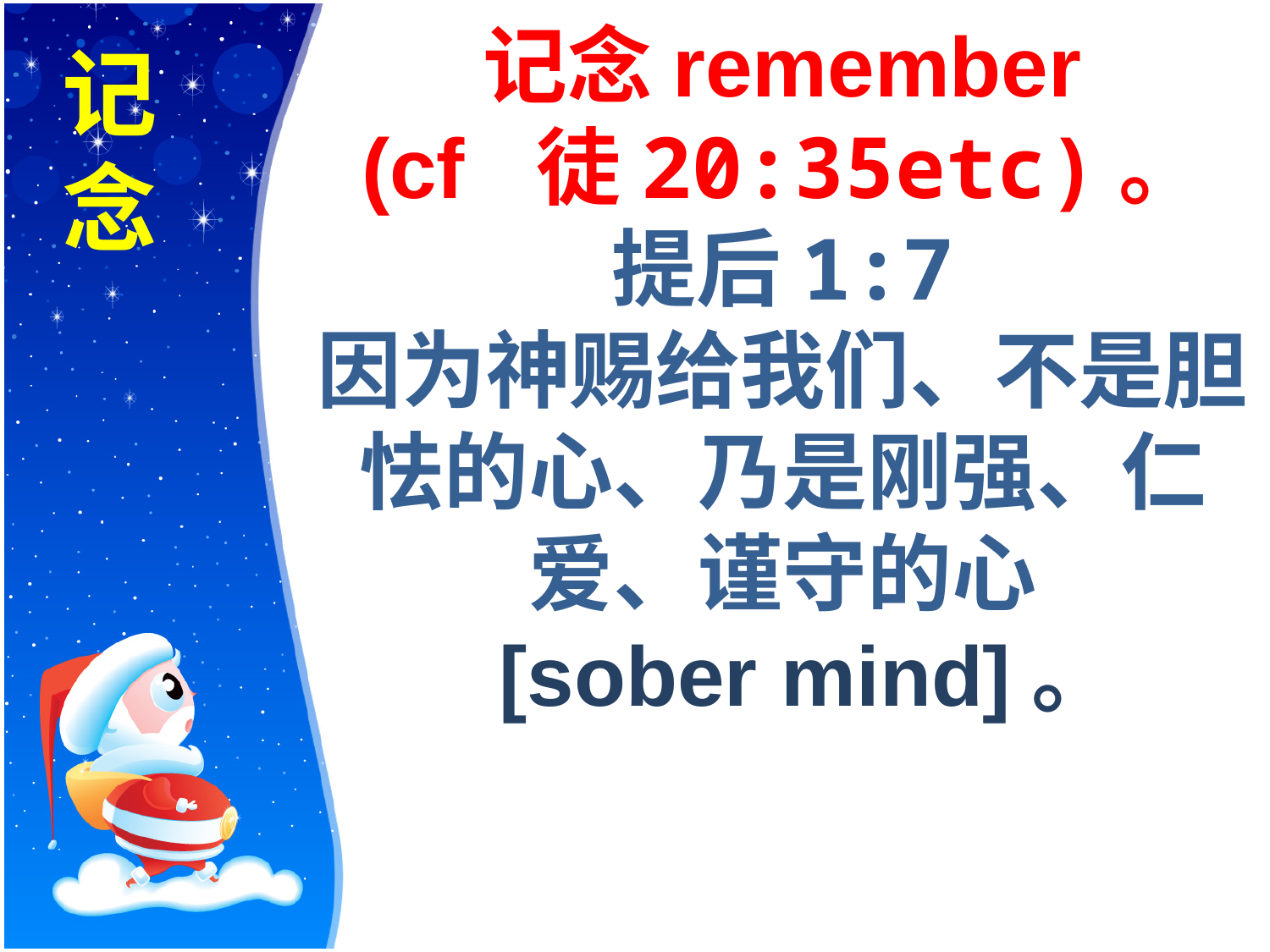

记念remember
(cf 徒20:35etc)。
提后1:7
因为神赐给我们、不是胆怯的心、乃是刚强、仁爱、谨守的心
 [sober mind]。
记念